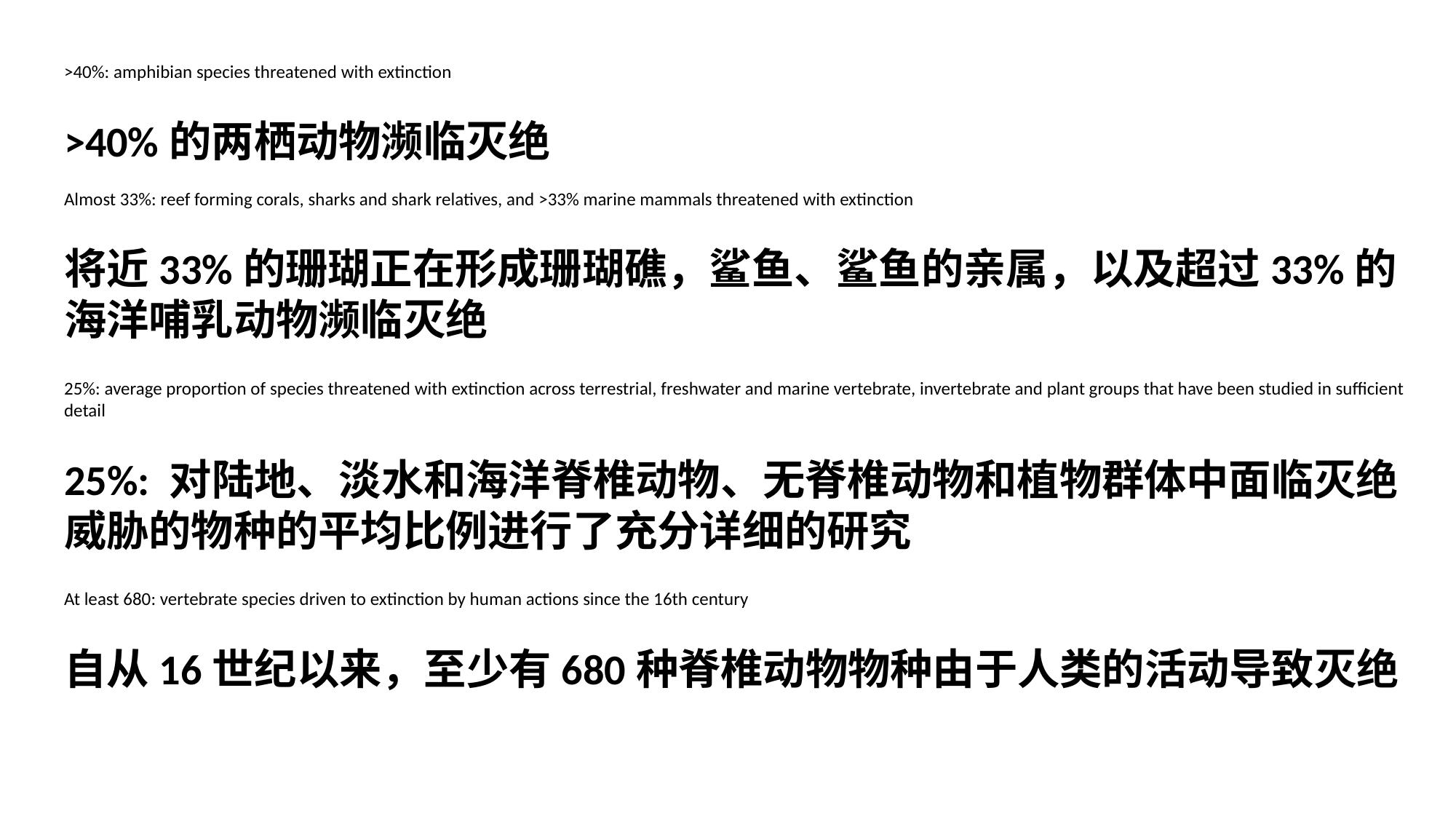

>40%: amphibian species threatened with extinction

>40%的两栖动物濒临灭绝

Almost 33%: reef forming corals, sharks and shark relatives, and >33% marine mammals threatened with extinction

将近33%的珊瑚正在形成珊瑚礁，鲨鱼、鲨鱼的亲属，以及超过33%的海洋哺乳动物濒临灭绝

25%: average proportion of species threatened with extinction across terrestrial, freshwater and marine vertebrate, invertebrate and plant groups that have been studied in sufficient detail

25%: 对陆地、淡水和海洋脊椎动物、无脊椎动物和植物群体中面临灭绝威胁的物种的平均比例进行了充分详细的研究

At least 680: vertebrate species driven to extinction by human actions since the 16th century

自从16世纪以来，至少有680种脊椎动物物种由于人类的活动导致灭绝